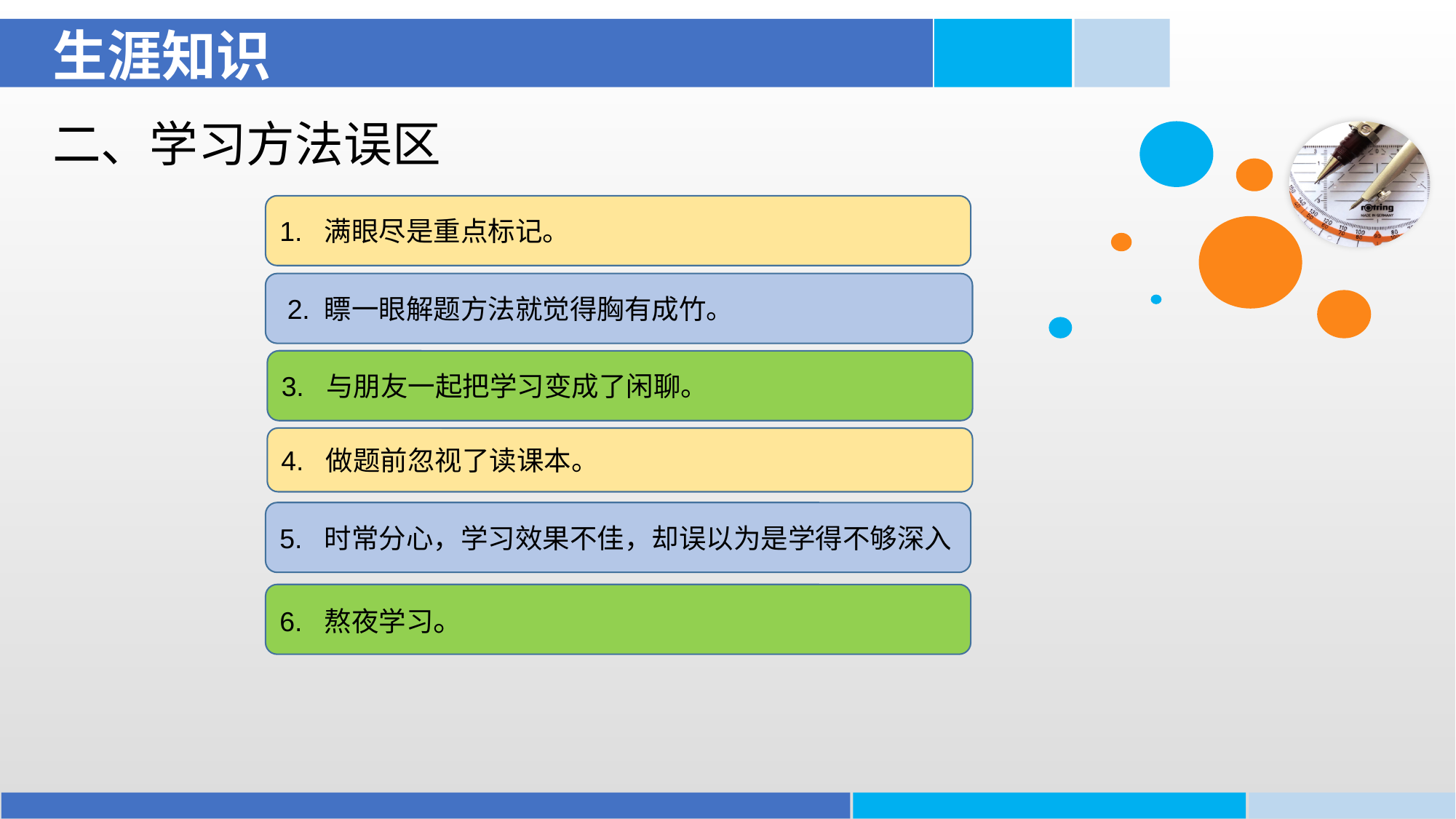

生涯知识
二、学习方法误区

1.  满眼尽是重点标记。

 2. 瞟一眼解题方法就觉得胸有成竹。

3.  与朋友一起把学习变成了闲聊。

4.  做题前忽视了读课本。

5.  时常分心，学习效果不佳，却误以为是学得不够深入

6.  熬夜学习。